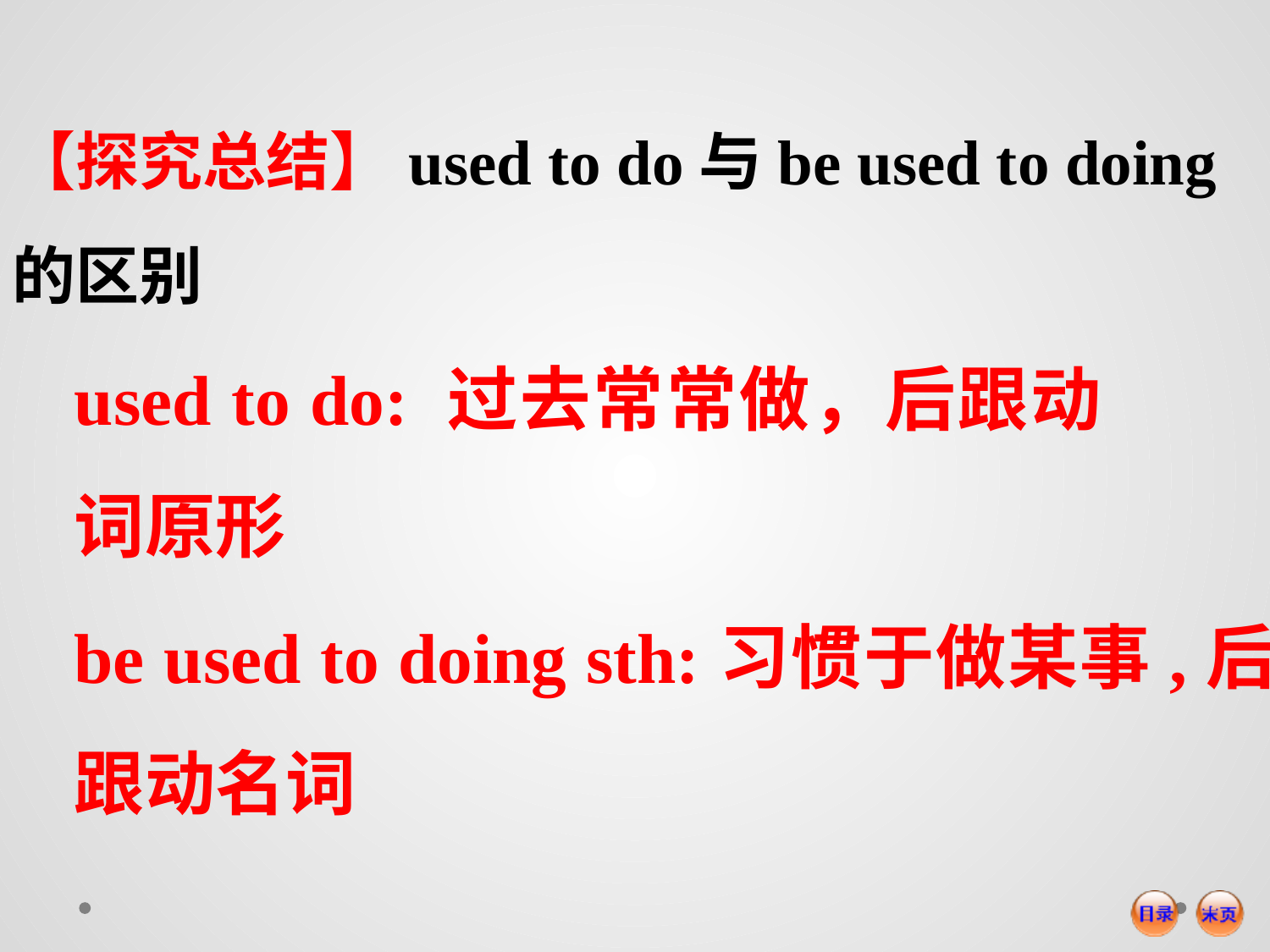

【探究总结】used to do与be used to doing的区别
used to do: 过去常常做，后跟动词原形
be used to doing sth:习惯于做某事,后跟动名词